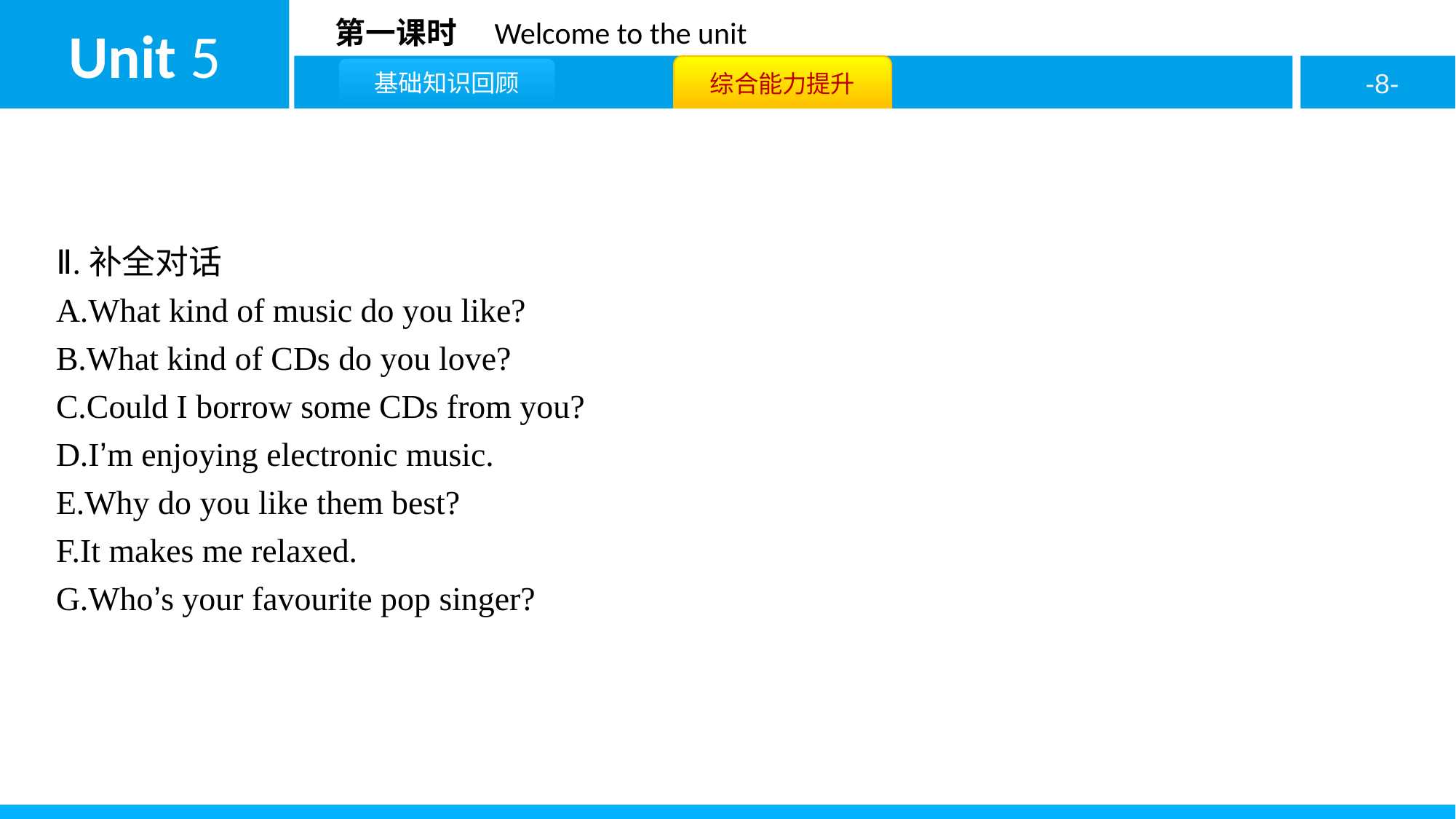

Ⅱ.补全对话
A.What kind of music do you like?
B.What kind of CDs do you love?
C.Could I borrow some CDs from you?
D.I’m enjoying electronic music.
E.Why do you like them best?
F.It makes me relaxed.
G.Who’s your favourite pop singer?